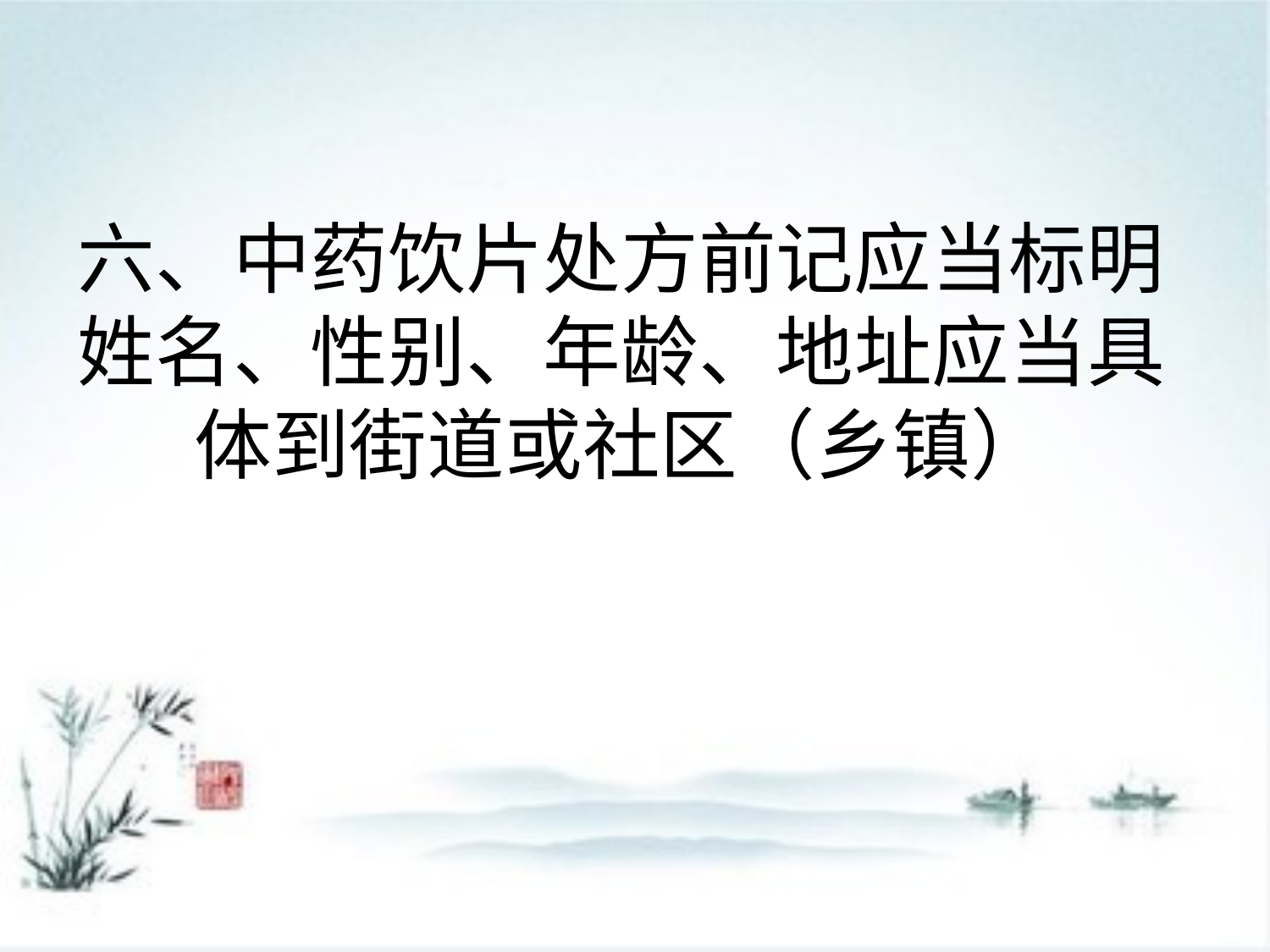

# 六、中药饮片处方前记应当标明姓名、性别、年龄、地址应当具体到街道或社区（乡镇）